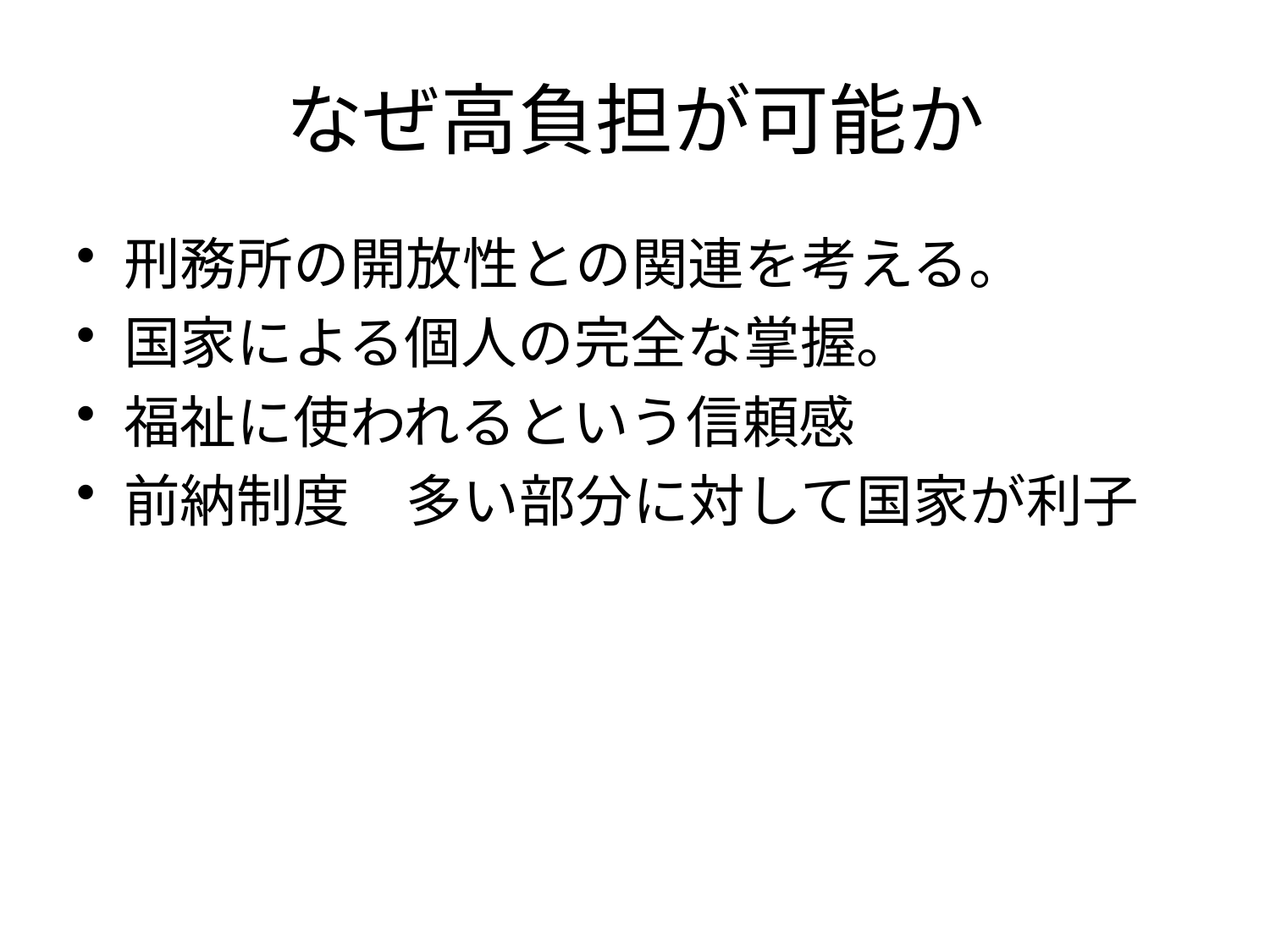

# なぜ高負担が可能か
刑務所の開放性との関連を考える。
国家による個人の完全な掌握。
福祉に使われるという信頼感
前納制度　多い部分に対して国家が利子